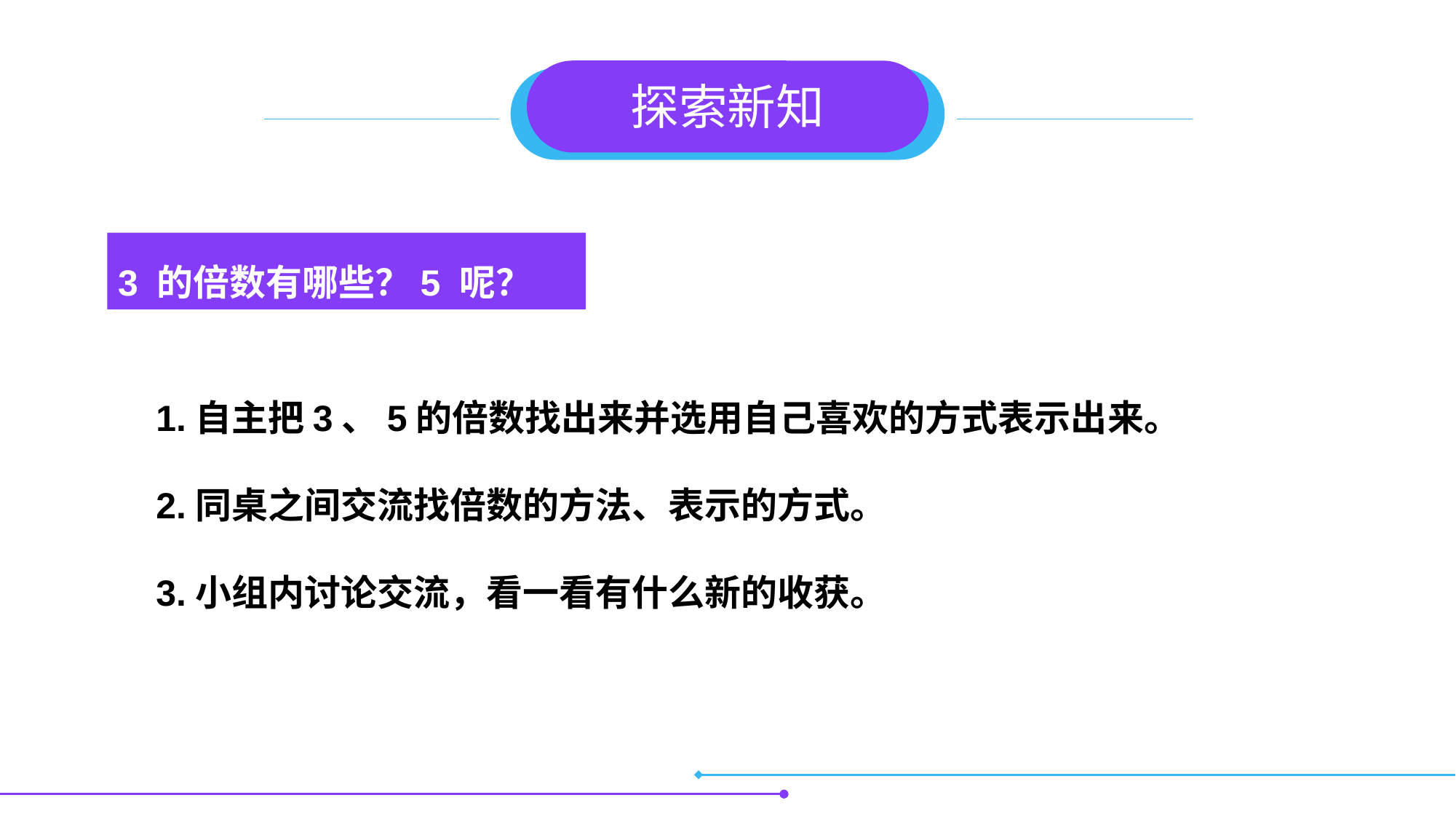

探索新知
3 的倍数有哪些？5 呢？
1.自主把3、5的倍数找出来并选用自己喜欢的方式表示出来。
2.同桌之间交流找倍数的方法、表示的方式。
3.小组内讨论交流，看一看有什么新的收获。